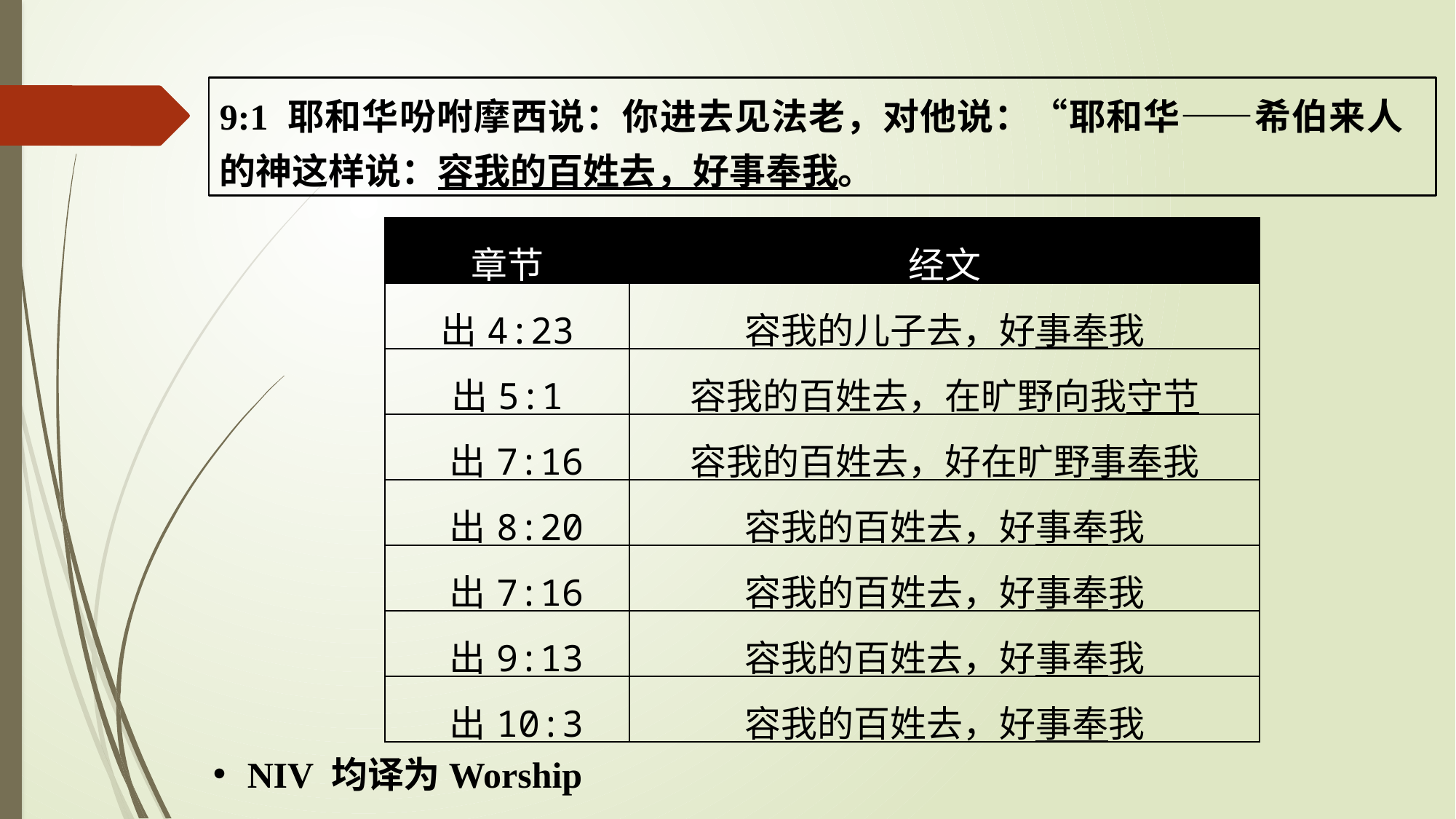

9:1 耶和华吩咐摩西说：你进去见法老，对他说：“耶和华——希伯来人的神这样说：容我的百姓去，好事奉我。
| 章节 | 经文 |
| --- | --- |
| 出4:23 | 容我的儿子去，好事奉我 |
| 出5:1 | 容我的百姓去，在旷野向我守节 |
| 出7:16 | 容我的百姓去，好在旷野事奉我 |
| 出8:20 | 容我的百姓去，好事奉我 |
| 出7:16 | 容我的百姓去，好事奉我 |
| 出9:13 | 容我的百姓去，好事奉我 |
| 出10:3 | 容我的百姓去，好事奉我 |
NIV 均译为Worship